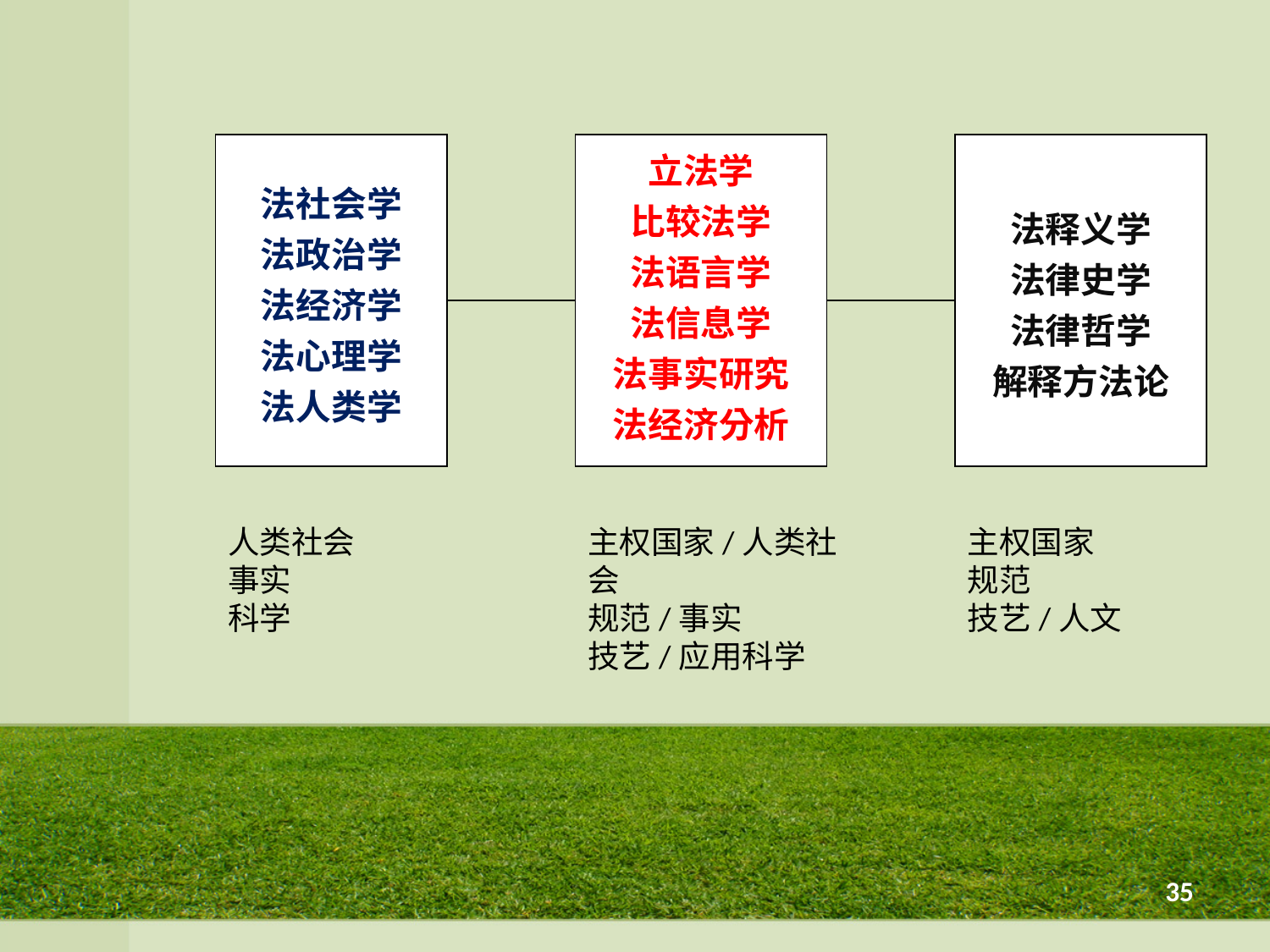

法社会学
法政治学
法经济学
法心理学
法人类学
立法学
比较法学
法语言学
法信息学
法事实研究
法经济分析
法释义学
法律史学
法律哲学
解释方法论
主权国家/人类社会
规范/事实
技艺/应用科学
主权国家
规范
技艺/人文
人类社会
事实
科学
35